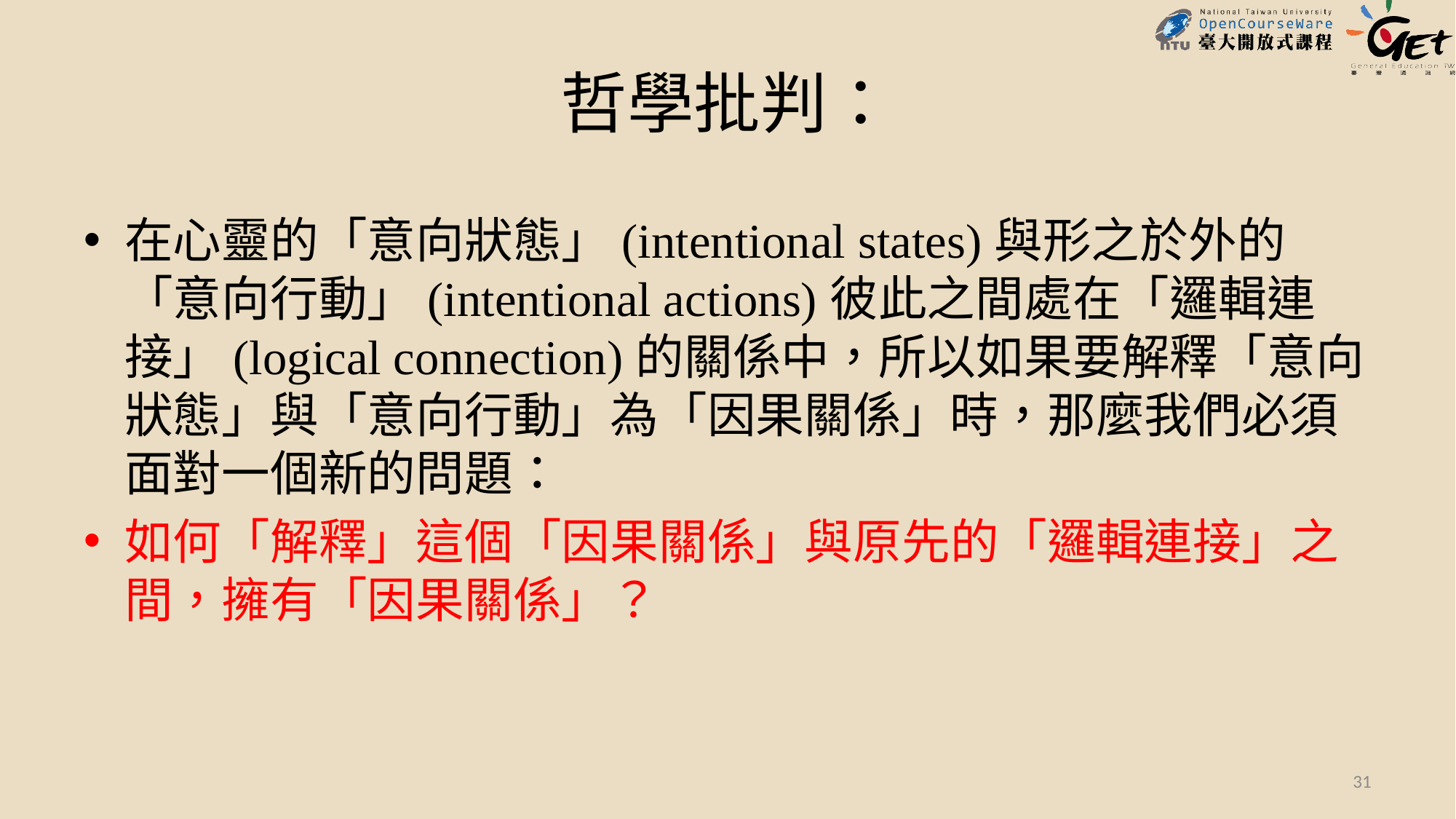

# 哲學批判：
在心靈的「意向狀態」(intentional states)與形之於外的「意向行動」(intentional actions)彼此之間處在「邏輯連接」(logical connection)的關係中，所以如果要解釋「意向狀態」與「意向行動」為「因果關係」時，那麼我們必須面對一個新的問題：
如何「解釋」這個「因果關係」與原先的「邏輯連接」之間，擁有「因果關係」？
31